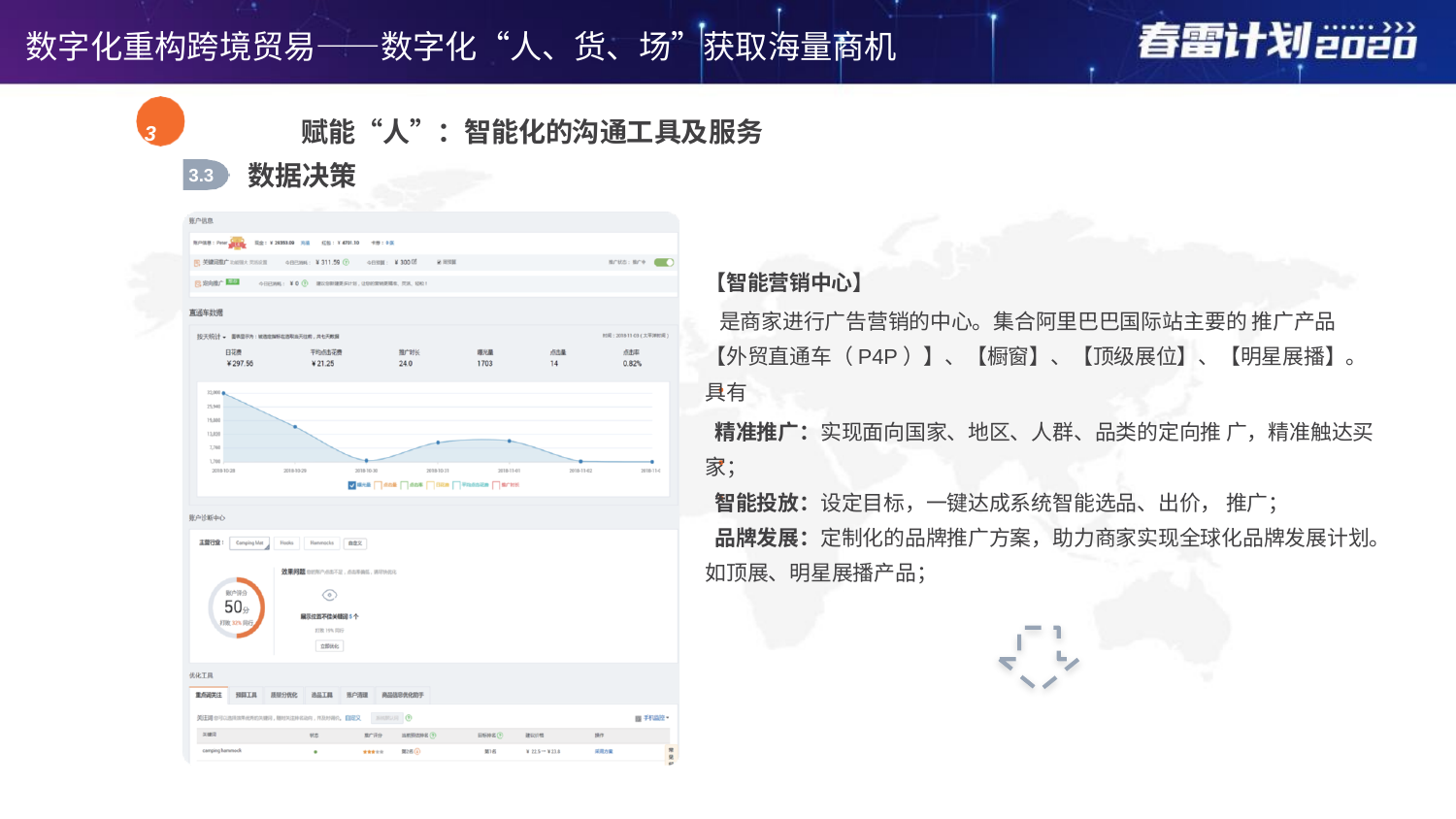

数字化重构跨境贸易——数字化“人、货、场”获取海量商机

3	 赋能“人”：智能化的沟通工具及服务
数据决策

3.3

【智能营销中心】
  是商家进行广告营销的中心。集合阿里巴巴国际站主要的 推广产品【外贸直通车（P4P）】、【橱窗】、【顶级展位】、【明星展播】。具有
 精准推广：实现面向国家、地区、人群、品类的定向推 广，精准触达买家；
 智能投放：设定目标，一键达成系统智能选品、出价， 推广；
 品牌发展：定制化的品牌推广方案，助力商家实现全球化品牌发展计划。如顶展、明星展播产品；